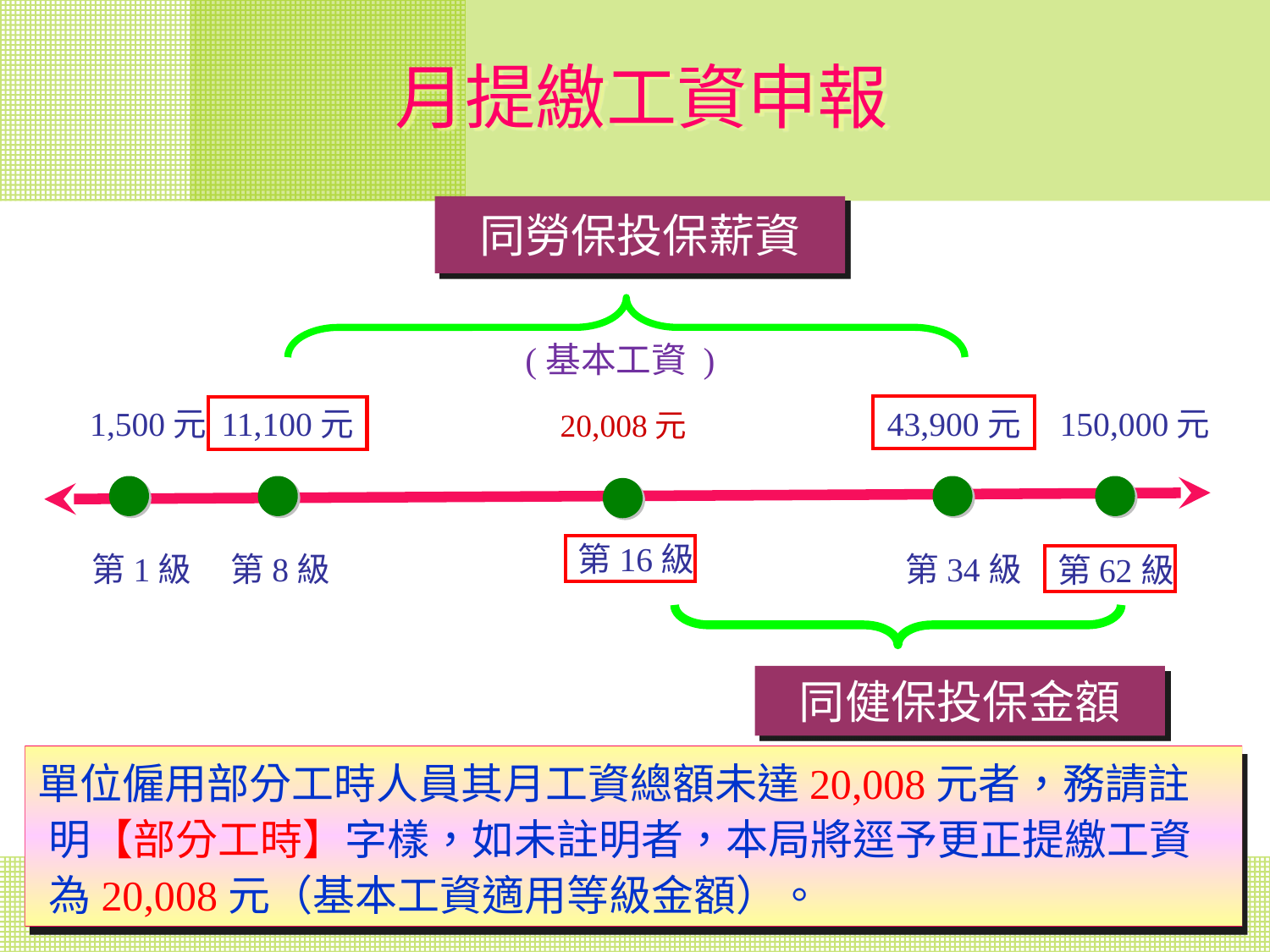

月提繳工資申報
同勞保投保薪資
(基本工資 )
        20,008元
43,900元
150,000元
1,500元
11,100元

第16級
第1級
第8級

第34級
第62級
同健保投保金額
單位僱用部分工時人員其月工資總額未達20,008元者，務請註明【部分工時】字樣，如未註明者，本局將逕予更正提繳工資為20,008元（基本工資適用等級金額）。